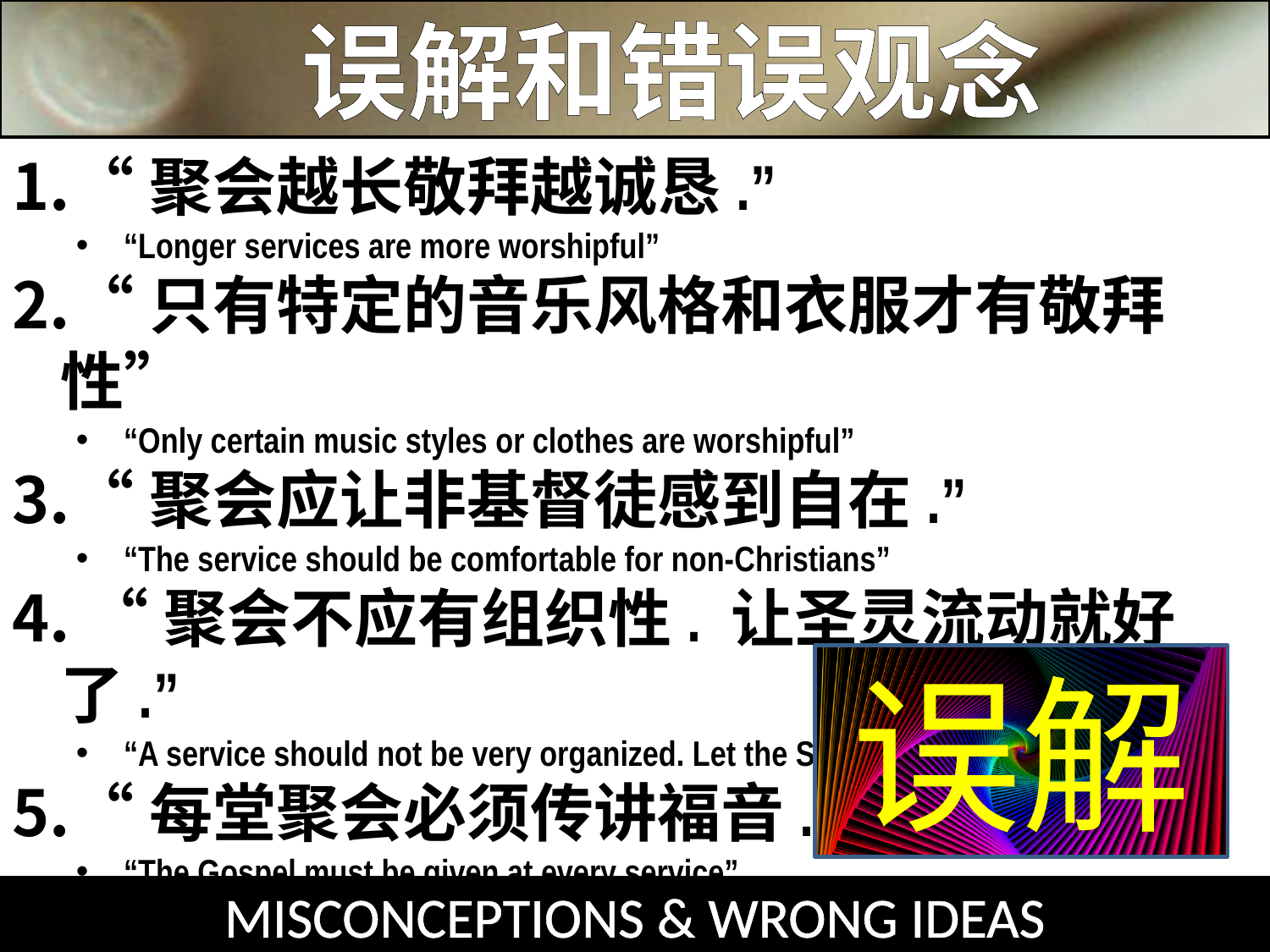

误解和错误观念
“聚会越长敬拜越诚恳.”
“Longer services are more worshipful”
“只有特定的音乐风格和衣服才有敬拜性”
“Only certain music styles or clothes are worshipful”
“聚会应让非基督徒感到自在.”
“The service should be comfortable for non-Christians”
 “聚会不应有组织性. 让圣灵流动就好了.”
“A service should not be very organized. Let the Spirit flow”
“每堂聚会必须传讲福音.”
“The Gospel must be given at every service”
“教堂比我的家更神圣.”
“The church is a holier place than my home”
误解
MISCONCEPTIONS & WRONG IDEAS